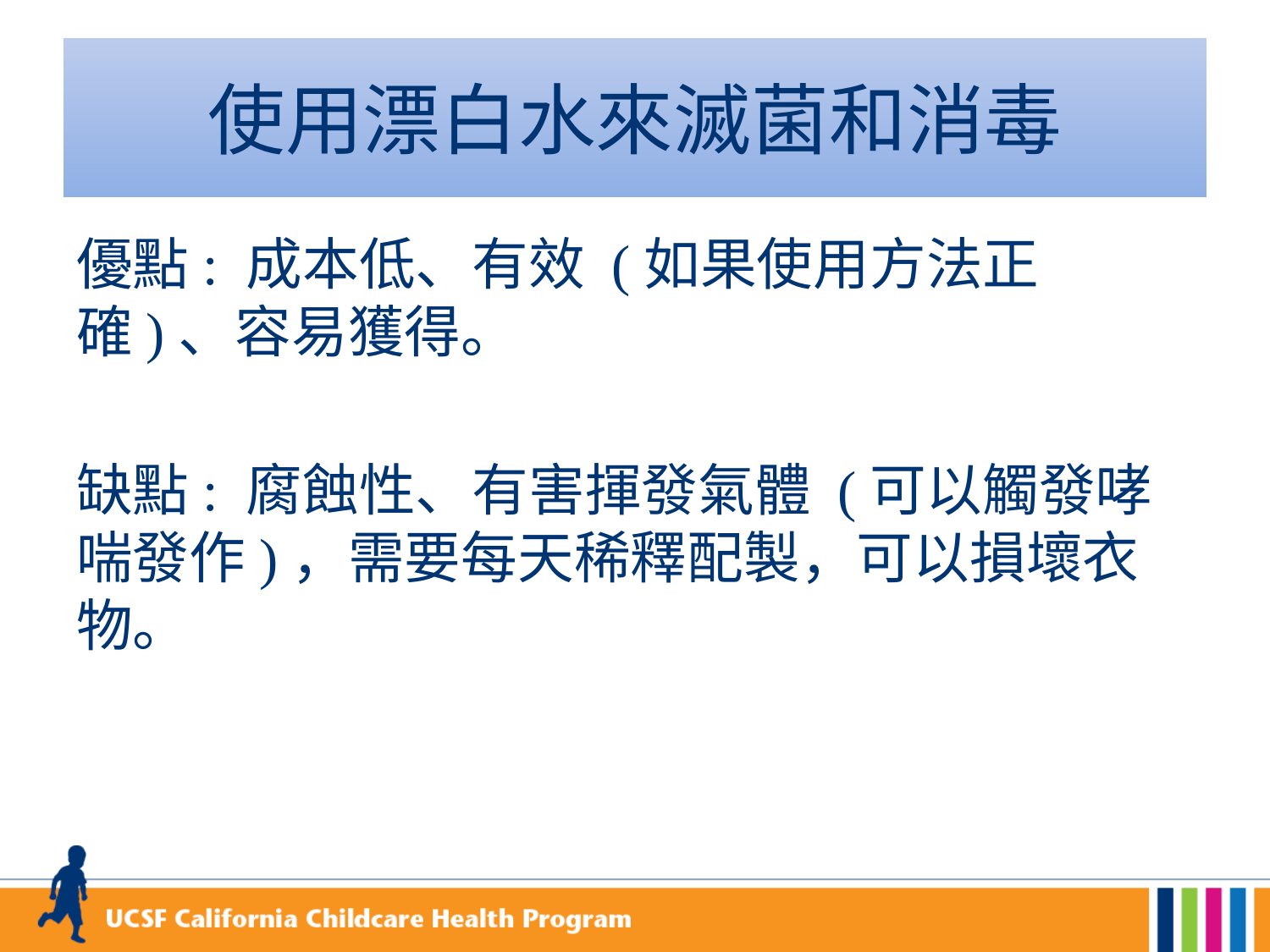

# 使用漂白水來滅菌和消毒
優點: 成本低、有效 (如果使用方法正確)、容易獲得。

缺點: 腐蝕性、有害揮發氣體 (可以觸發哮喘發作)，需要每天稀釋配製，可以損壞衣物。